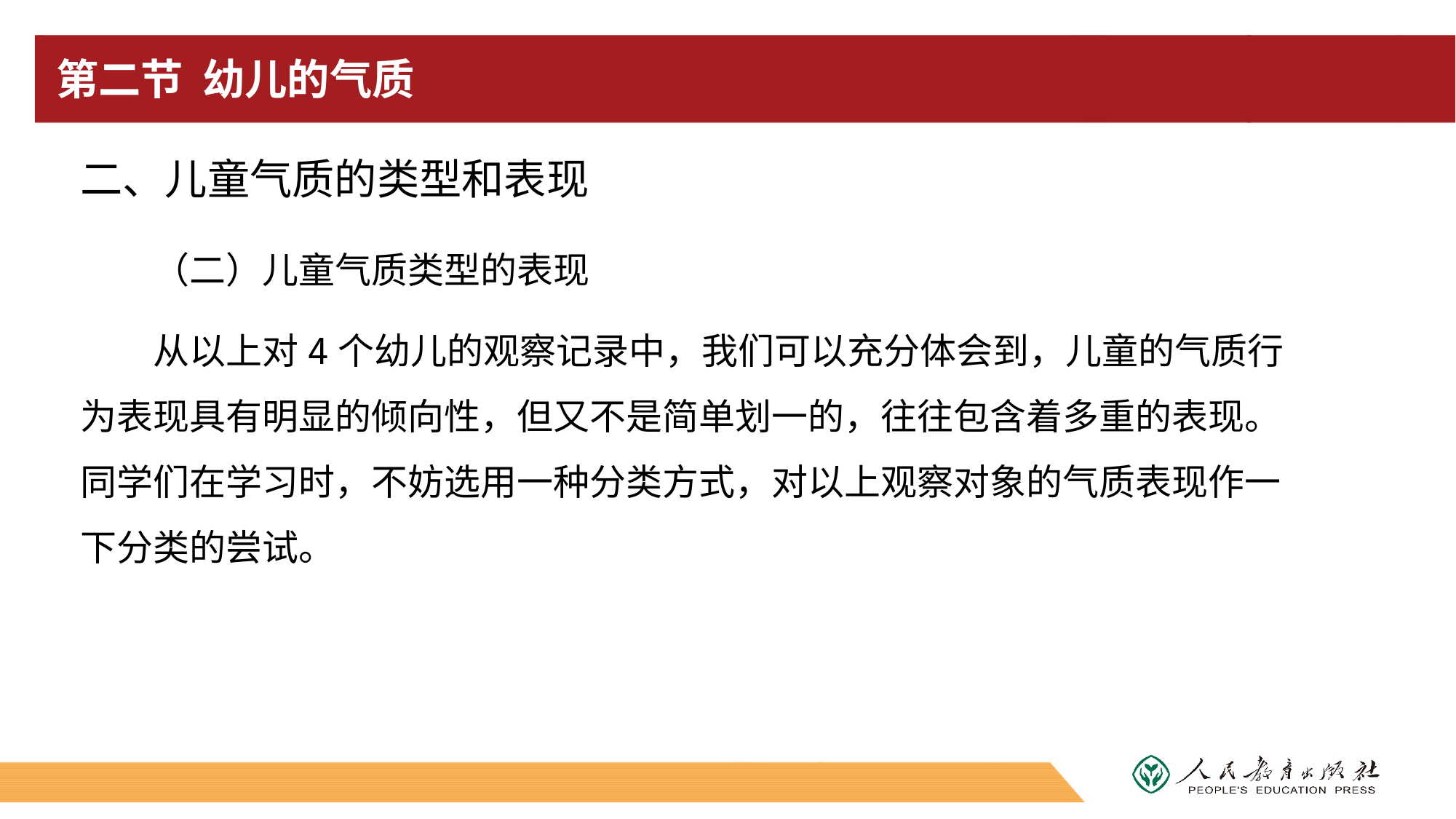

# 第二节  幼儿的气质
二、儿童气质的类型和表现
（二）儿童气质类型的表现
从以上对4个幼儿的观察记录中，我们可以充分体会到，儿童的气质行为表现具有明显的倾向性，但又不是简单划一的，往往包含着多重的表现。同学们在学习时，不妨选用一种分类方式，对以上观察对象的气质表现作一下分类的尝试。